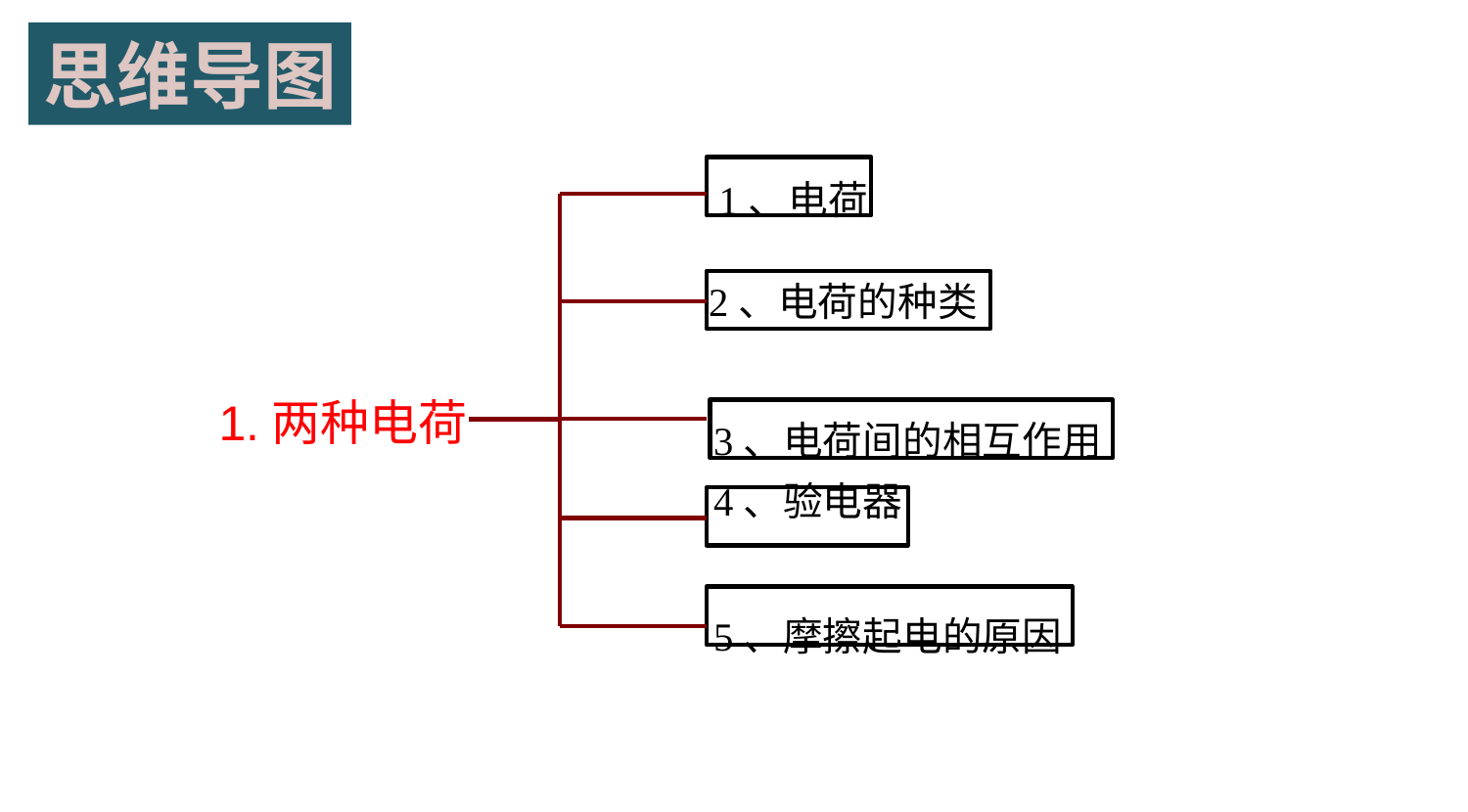

思维导图

                                     1、电荷

                                    2、电荷的种类

1.两种电荷

3、电荷间的相互作用

4、验电器

5、摩擦起电的原因